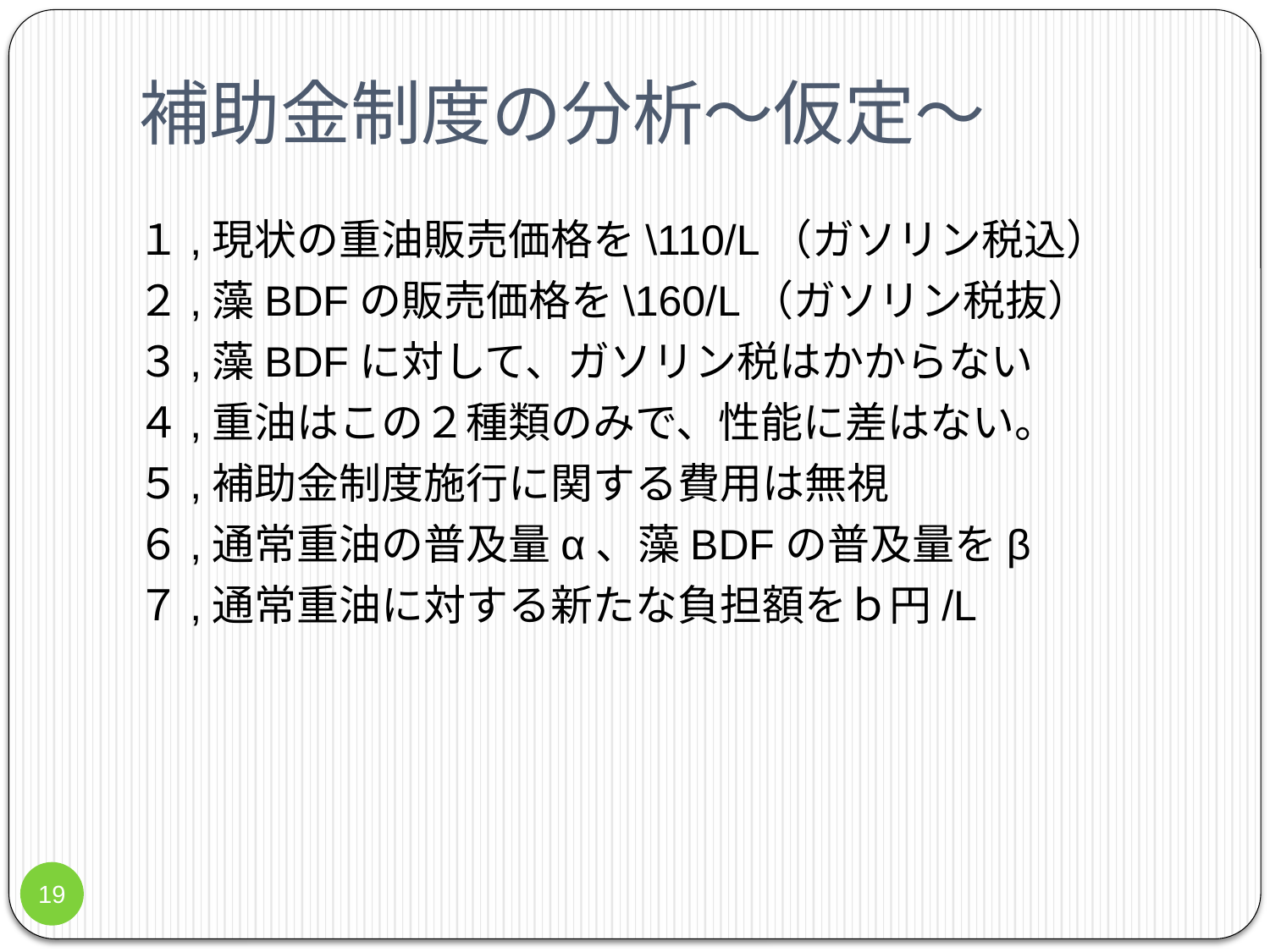

# 補助金制度の分析～仮定～
１,現状の重油販売価格を\110/L（ガソリン税込）
２,藻BDFの販売価格を\160/L（ガソリン税抜）
３,藻BDFに対して、ガソリン税はかからない
４,重油はこの２種類のみで、性能に差はない。
５,補助金制度施行に関する費用は無視
６,通常重油の普及量α、藻BDFの普及量をβ
７,通常重油に対する新たな負担額をｂ円/L
19